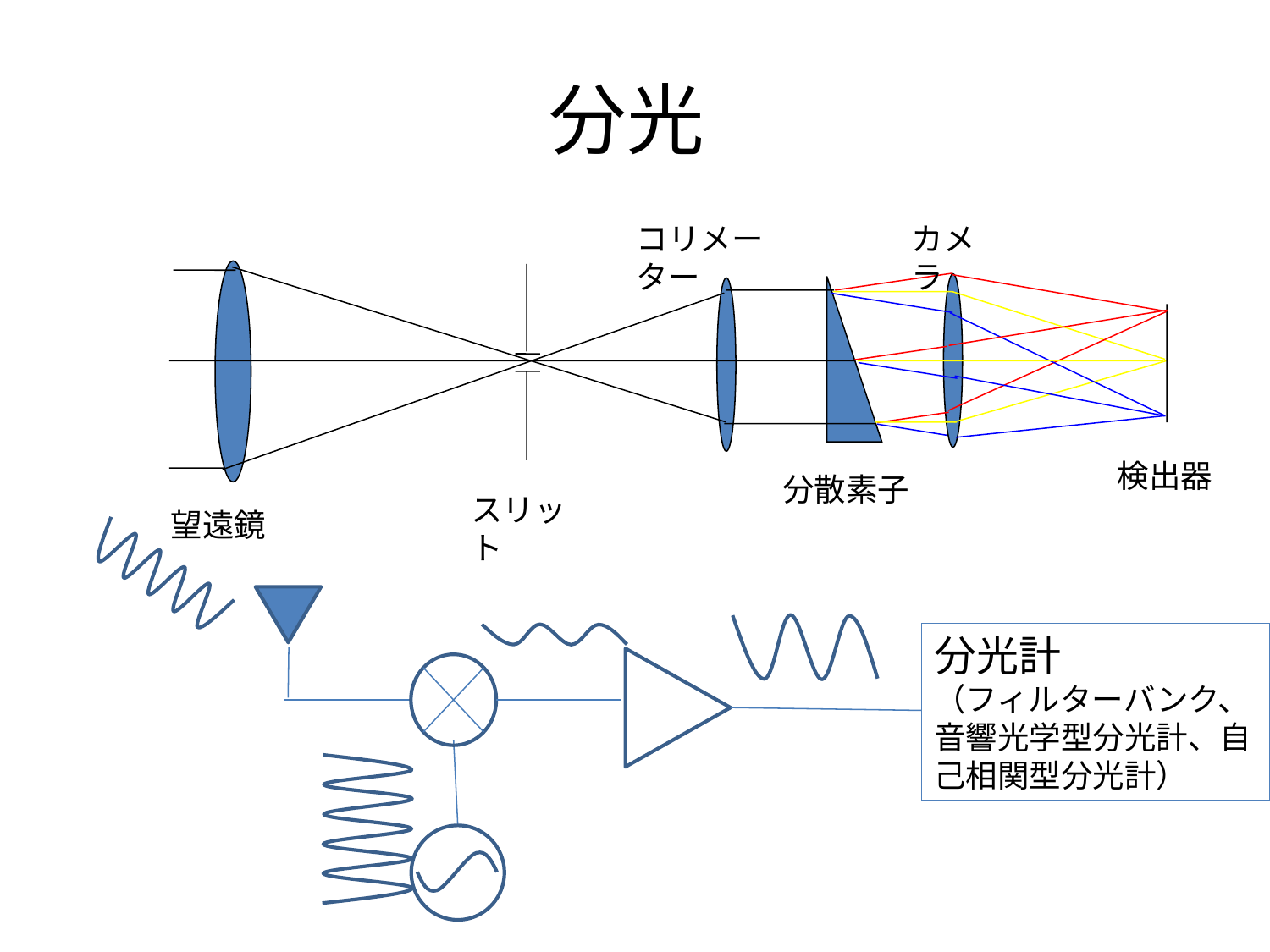

分光
コリメーター
カメラ

検出器
分散素子
スリット
望遠鏡

分光計
（フィルターバンク、音響光学型分光計、自己相関型分光計）